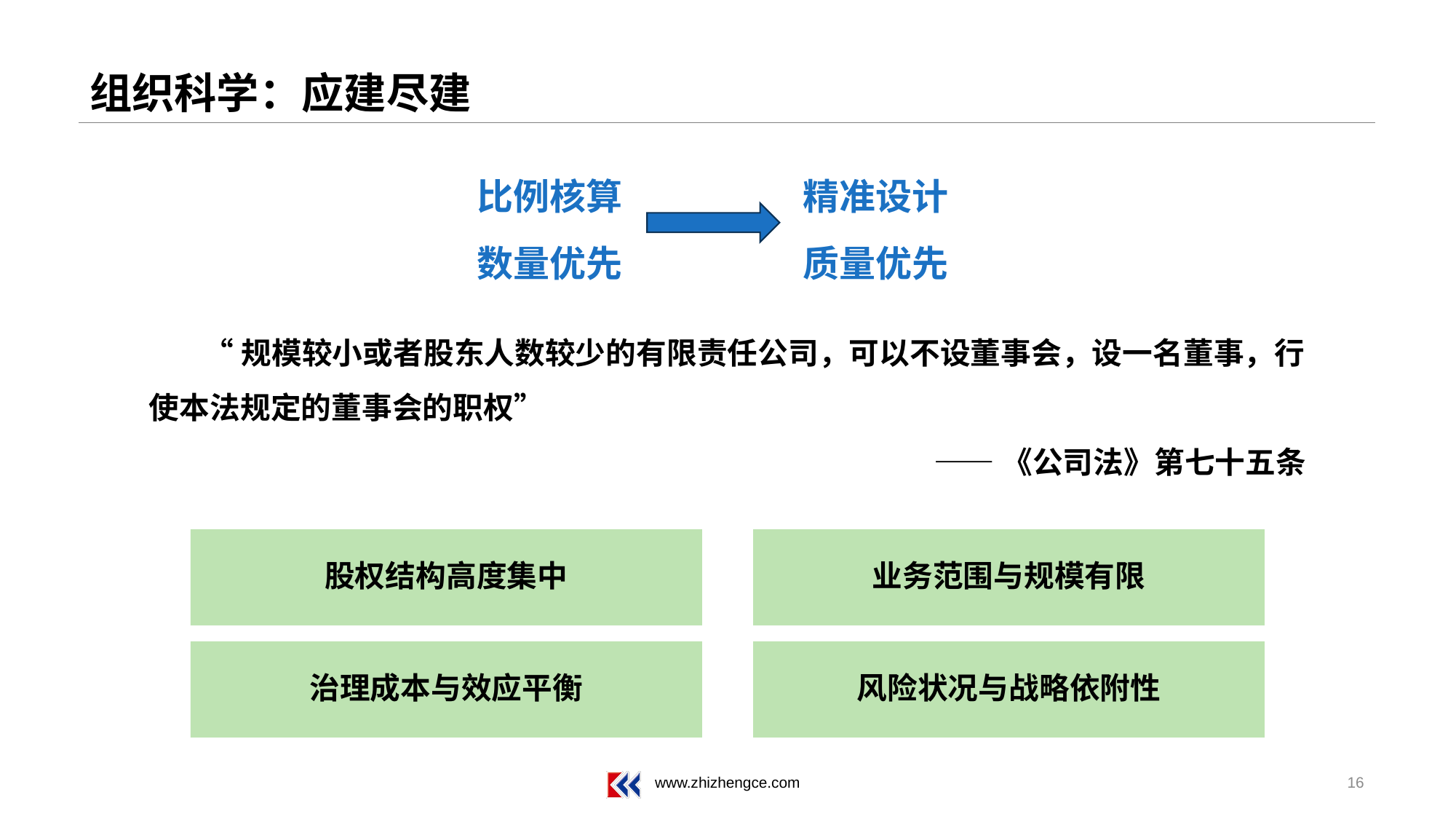

# 组织科学：应建尽建
比例核算                      精准设计
数量优先                      质量优先

“规模较小或者股东人数较少的有限责任公司，可以不设董事会，设一名董事，行使本法规定的董事会的职权”
——《公司法》第七十五条
股权结构高度集中
业务范围与规模有限
治理成本与效应平衡
风险状况与战略依附性
16